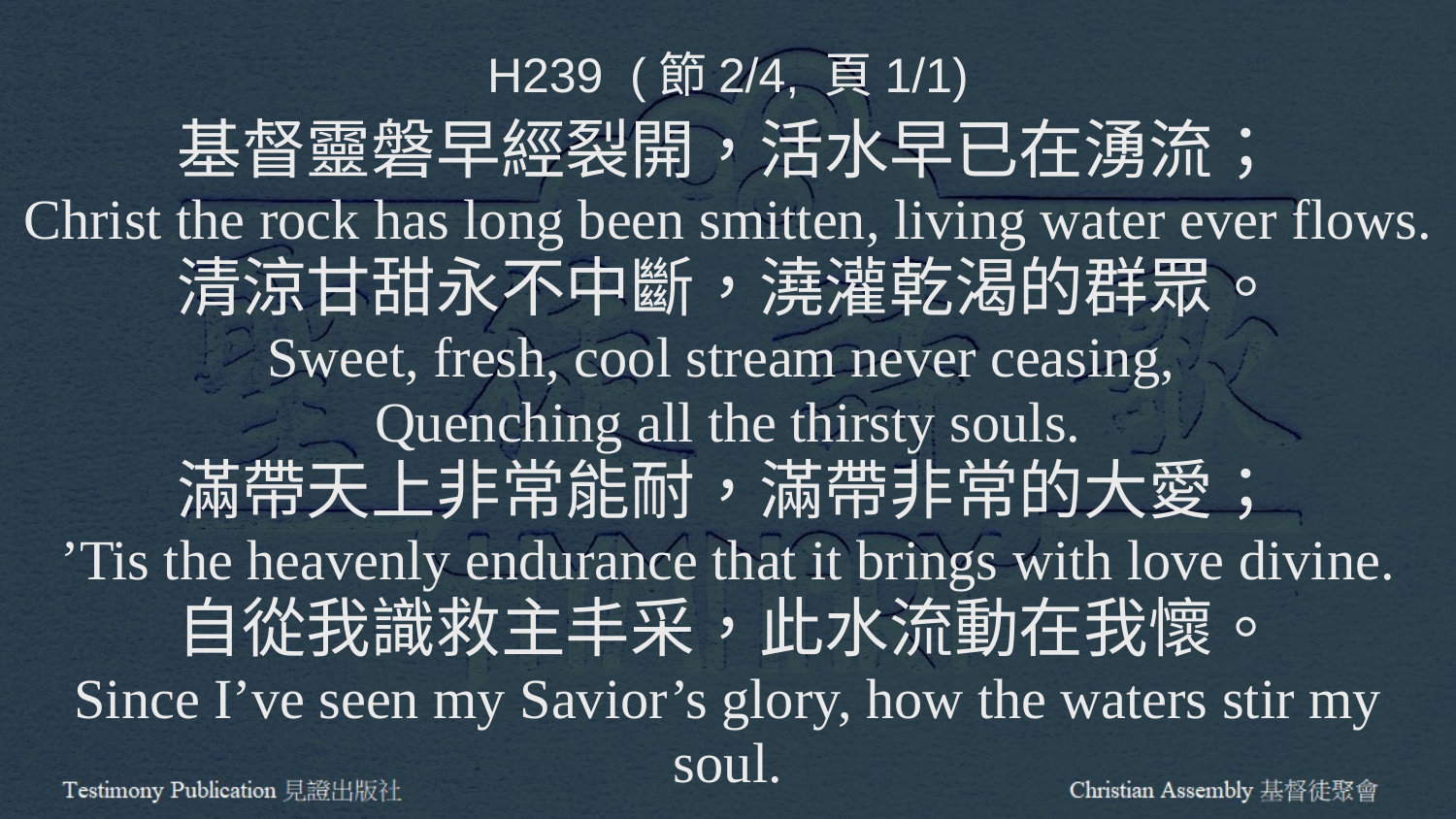

H239  (節2/4, 頁1/1)
基督靈磐早經裂開，活水早已在湧流；
Christ the rock has long been smitten, living water ever flows.
清涼甘甜永不中斷，澆灌乾渴的群眾。
Sweet, fresh, cool stream never ceasing,
Quenching all the thirsty souls.
滿帶天上非常能耐，滿帶非常的大愛；
’Tis the heavenly endurance that it brings with love divine.
自從我識救主丰采，此水流動在我懷。
Since I’ve seen my Savior’s glory, how the waters stir my soul.